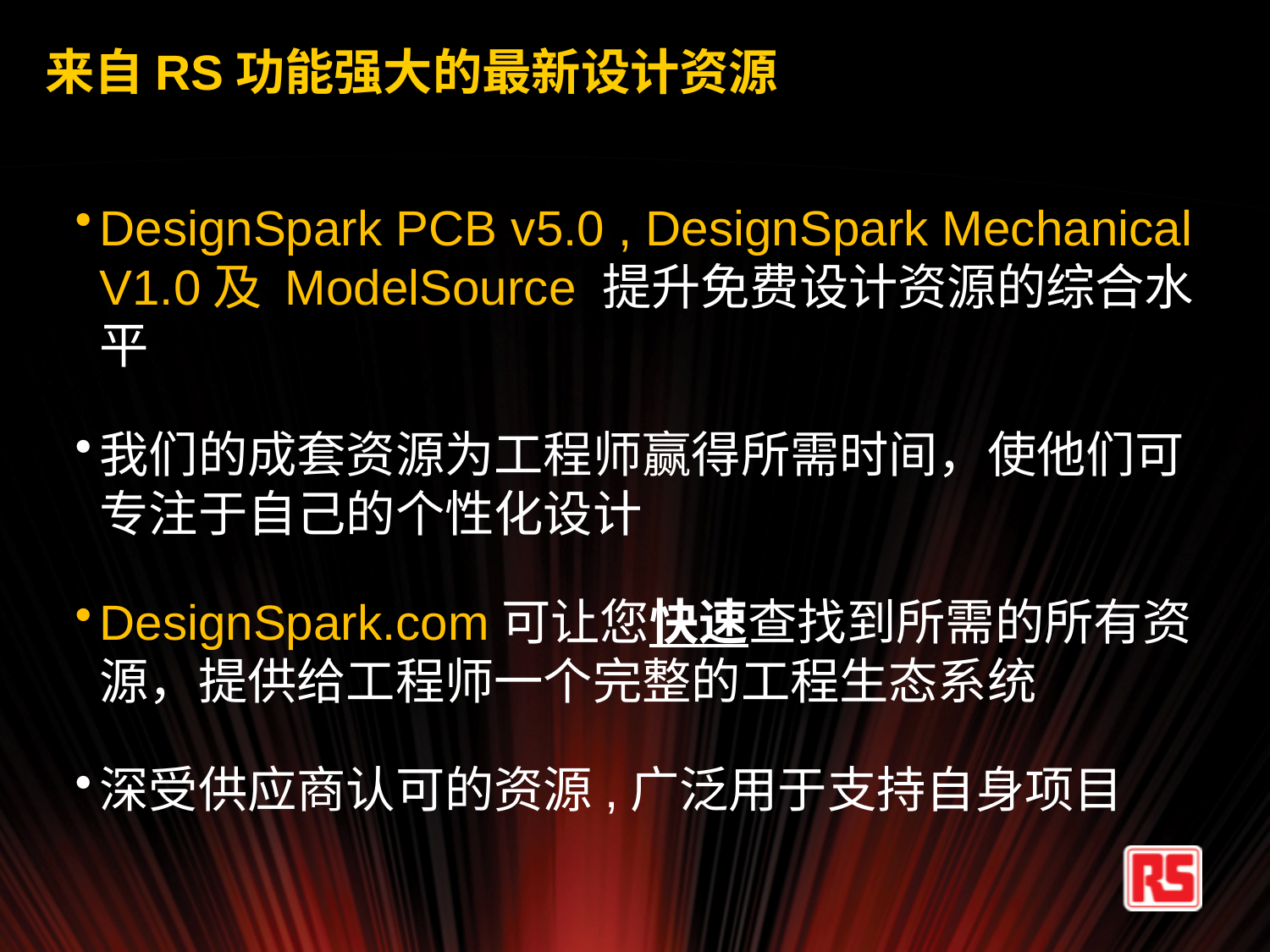

# 来自RS功能强大的最新设计资源
DesignSpark PCB v5.0 , DesignSpark Mechanical V1.0及 ModelSource 提升免费设计资源的综合水平
我们的成套资源为工程师赢得所需时间，使他们可专注于自己的个性化设计
DesignSpark.com可让您快速查找到所需的所有资源，提供给工程师一个完整的工程生态系统
深受供应商认可的资源,广泛用于支持自身项目